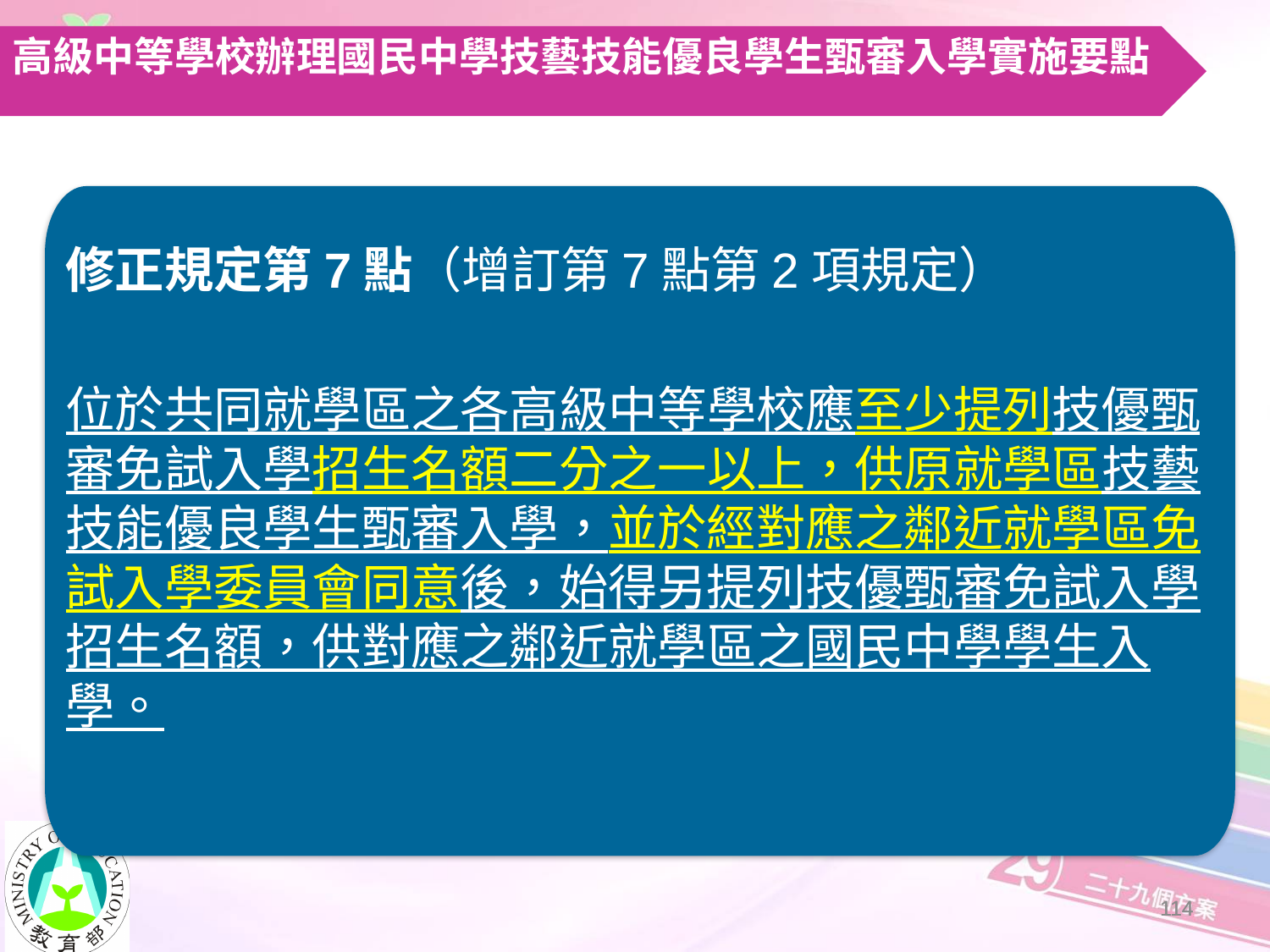

高級中等學校辦理國民中學技藝技能優良學生甄審入學實施要點

修正規定第7點（增訂第7點第2項規定）

位於共同就學區之各高級中等學校應至少提列技優甄審免試入學招生名額二分之一以上，供原就學區技藝技能優良學生甄審入學，並於經對應之鄰近就學區免試入學委員會同意後，始得另提列技優甄審免試入學招生名額，供對應之鄰近就學區之國民中學學生入學。

114
114